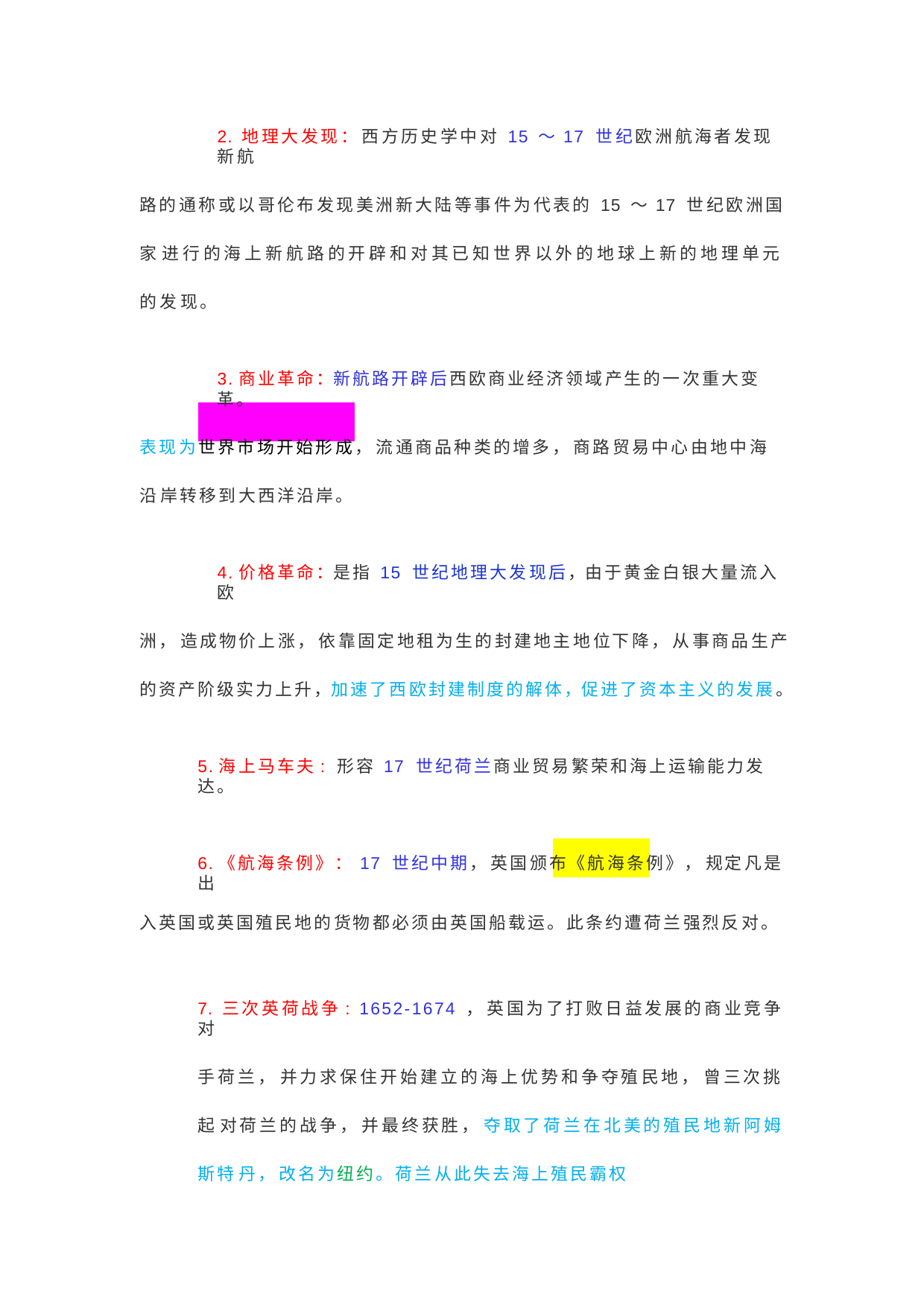

2. 地理大发现： 西方历史学中对 15 ～ 17 世纪欧洲航海者发现新航
路的通称或以哥伦布发现美洲新大陆等事件为代表的 15 ～ 17 世纪欧洲国家 进行的海上新航路的开辟和对其已知世界以外的地球上新的地理单元的发 现。
3.商业革命：新航路开辟后西欧商业经济领域产生的一次重大变革。
表现为世界市场开始形成， 流通商品种类的增多， 商路贸易中心由地中海沿 岸转移到大西洋沿岸。

4.价格革命：是指 15 世纪地理大发现后，由于黄金白银大量流入欧
洲， 造成物价上涨， 依靠固定地租为生的封建地主地位下降， 从事商品生产 的资产阶级实力上升，加速了西欧封建制度的解体，促进了资本主义的发展。
5.海上马车夫: 形容 17 世纪荷兰商业贸易繁荣和海上运输能力发达。

6.《航海条例》： 17 世纪中期， 英国颁布《航海条例》， 规定凡是出

入英国或英国殖民地的货物都必须由英国船载运。此条约遭荷兰强烈反对。
7. 三次英荷战争:  1652-1674 ， 英国为了打败日益发展的商业竞争对
手荷兰， 并力求保住开始建立的海上优势和争夺殖民地， 曾三次挑起 对荷兰的战争， 并最终获胜， 夺取了荷兰在北美的殖民地新阿姆斯特 丹， 改名为纽约。荷兰从此失去海上殖民霸权